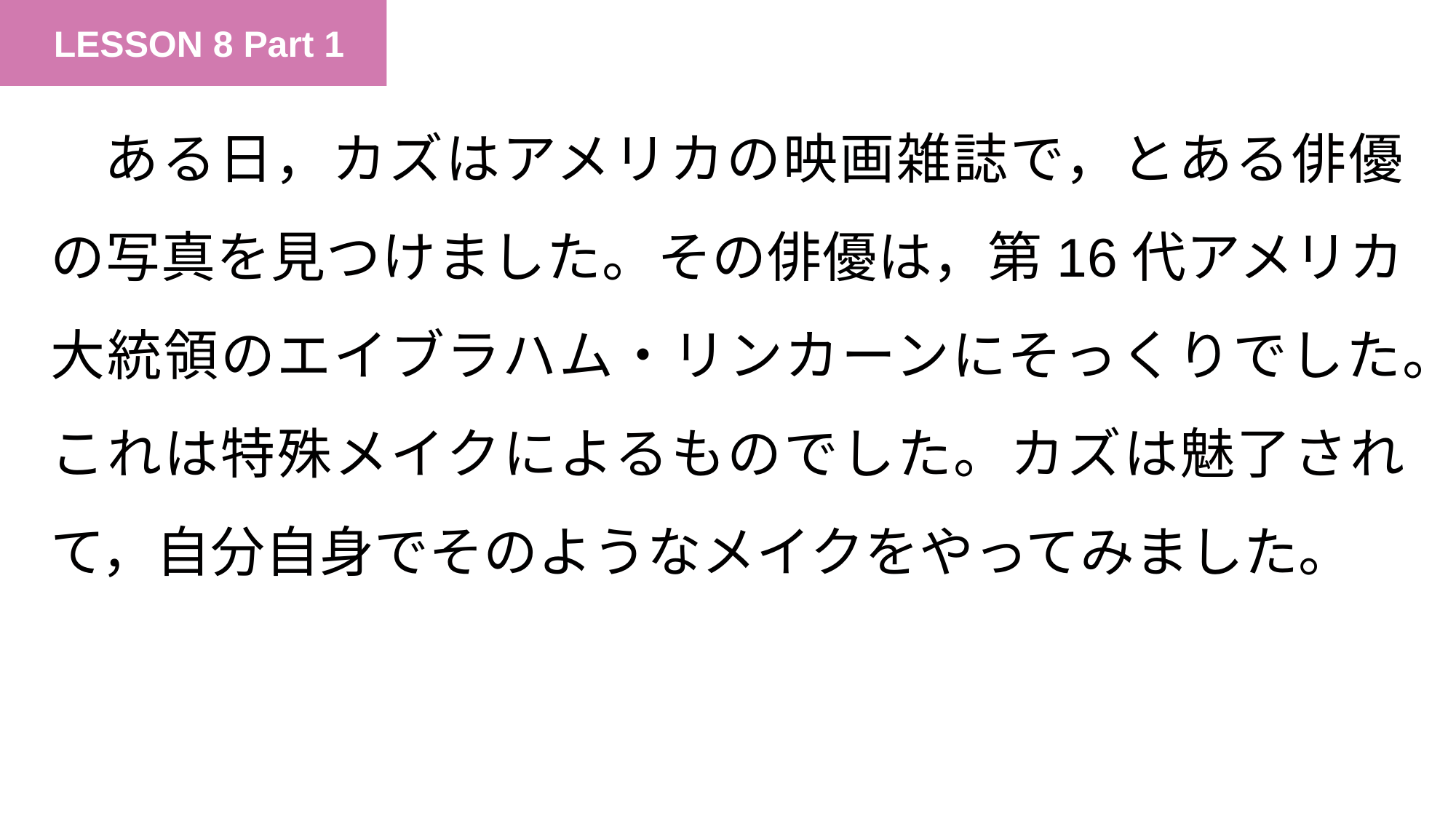

ある日，カズはアメリカの映画雑誌で，とある俳優の写真を見つけました。その俳優は，第16代アメリカ大統領のエイブラハム・リンカーンにそっくりでした。これは特殊メイクによるものでした。カズは魅了されて，自分自身でそのようなメイクをやってみました。